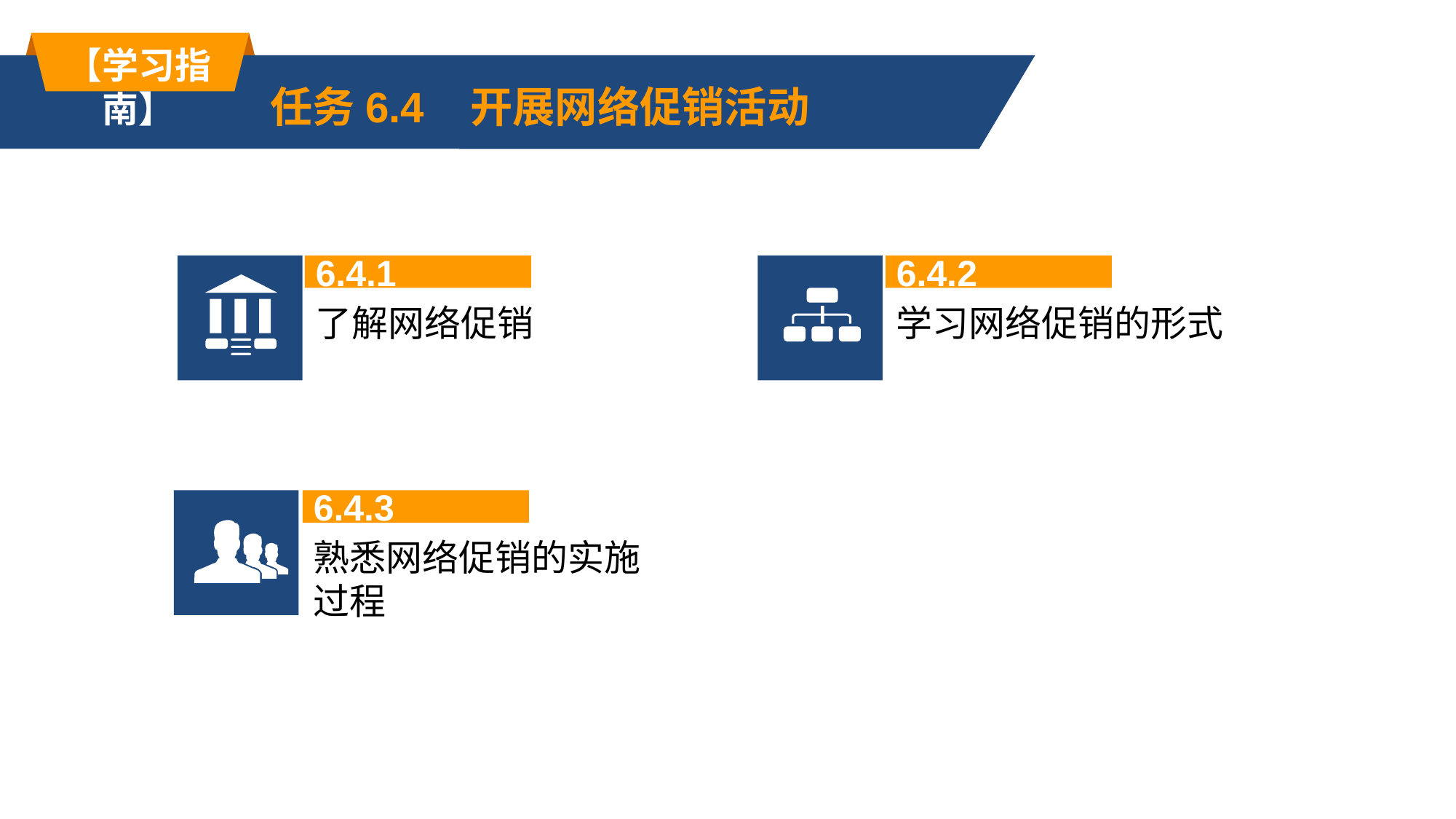

【学习指南】

任务6.4   开展网络促销活动

6.4.1

6.4.2

了解网络促销
学习网络促销的形式
6.4.3

熟悉网络促销的实施过程